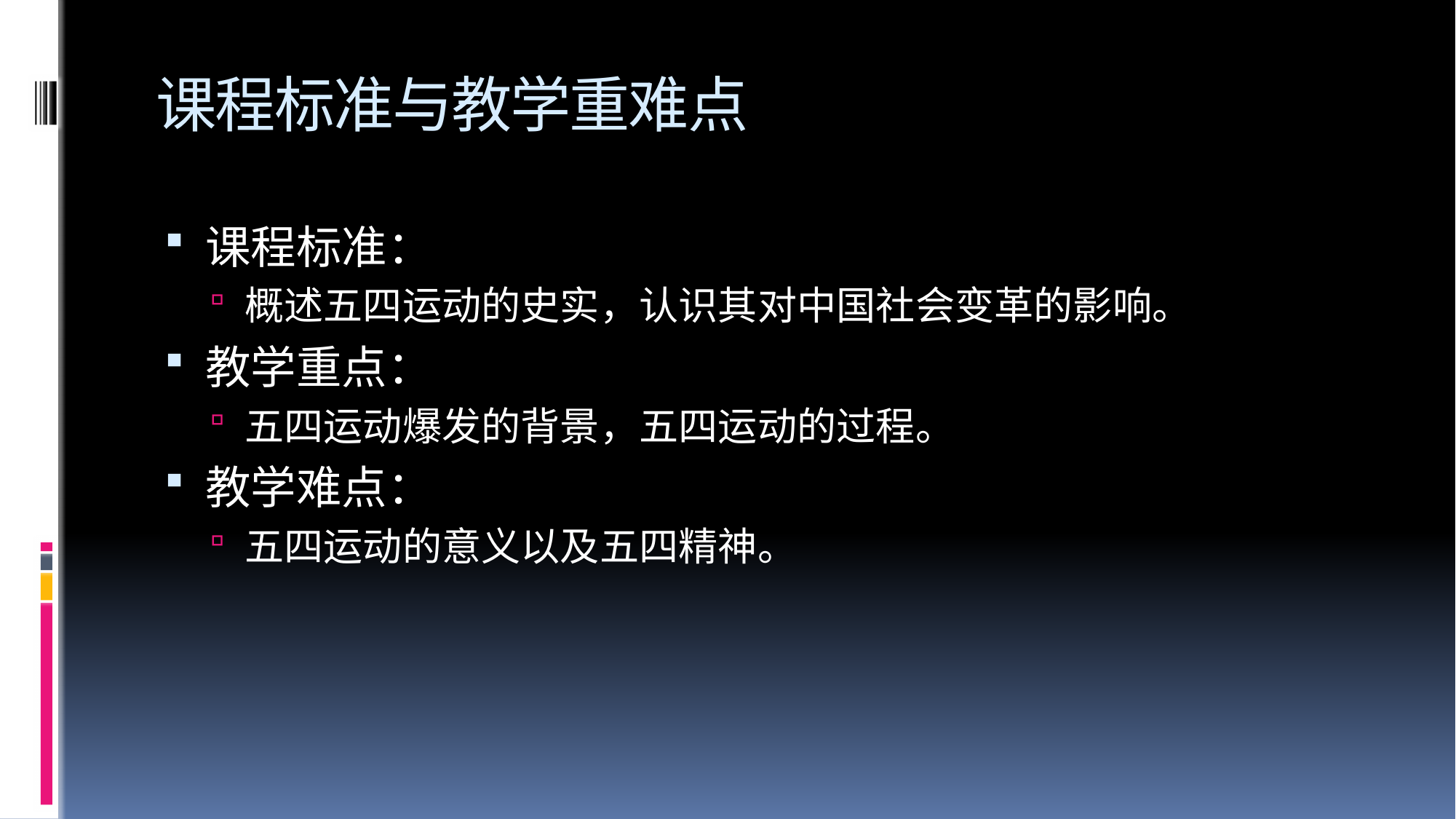

# 课程标准与教学重难点
课程标准：
概述五四运动的史实，认识其对中国社会变革的影响。
教学重点：
五四运动爆发的背景，五四运动的过程。
教学难点：
五四运动的意义以及五四精神。